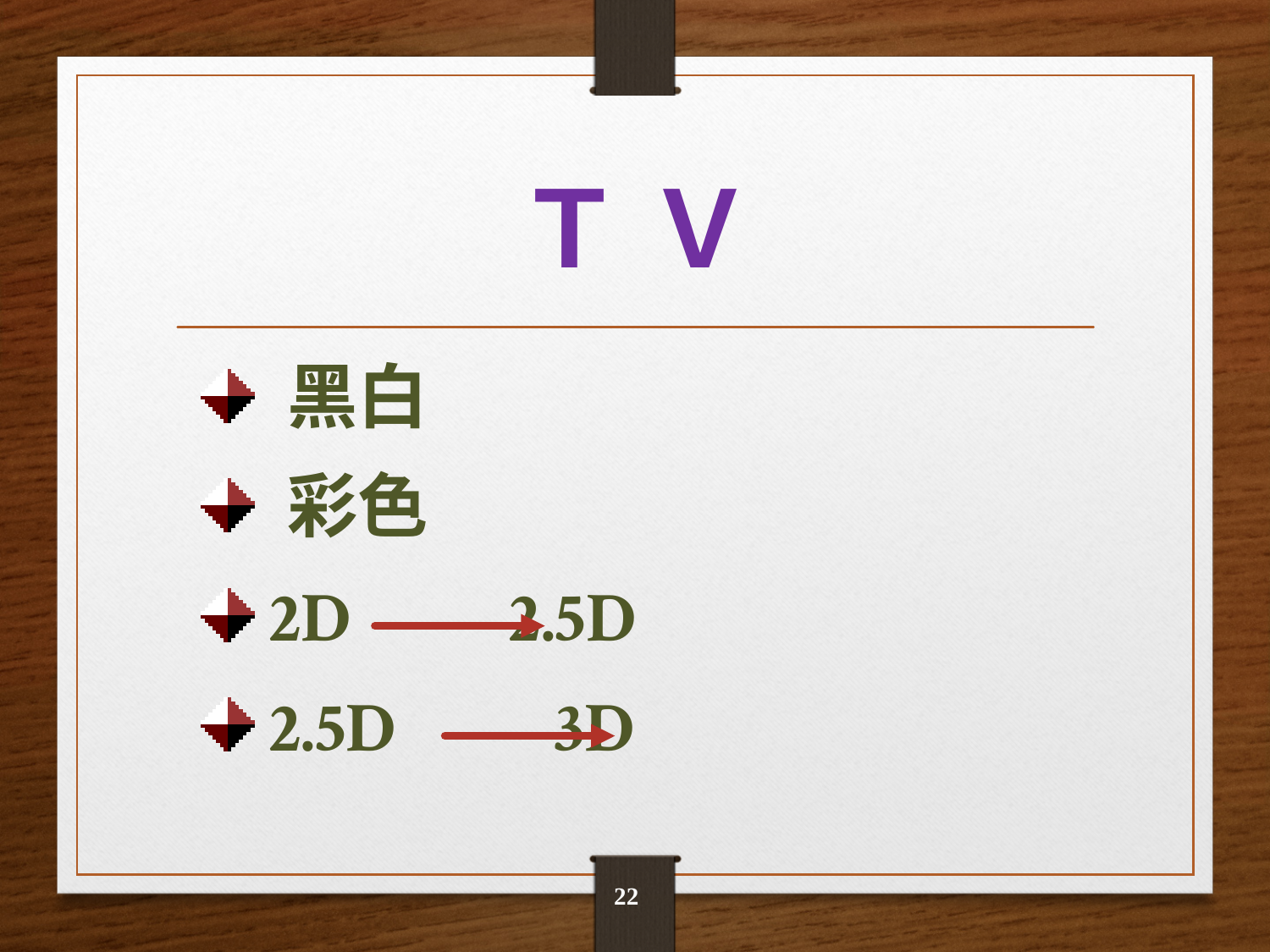

Ｔ Ｖ
 黑白
 彩色
 2D           2.5D
 2.5D           3D
22